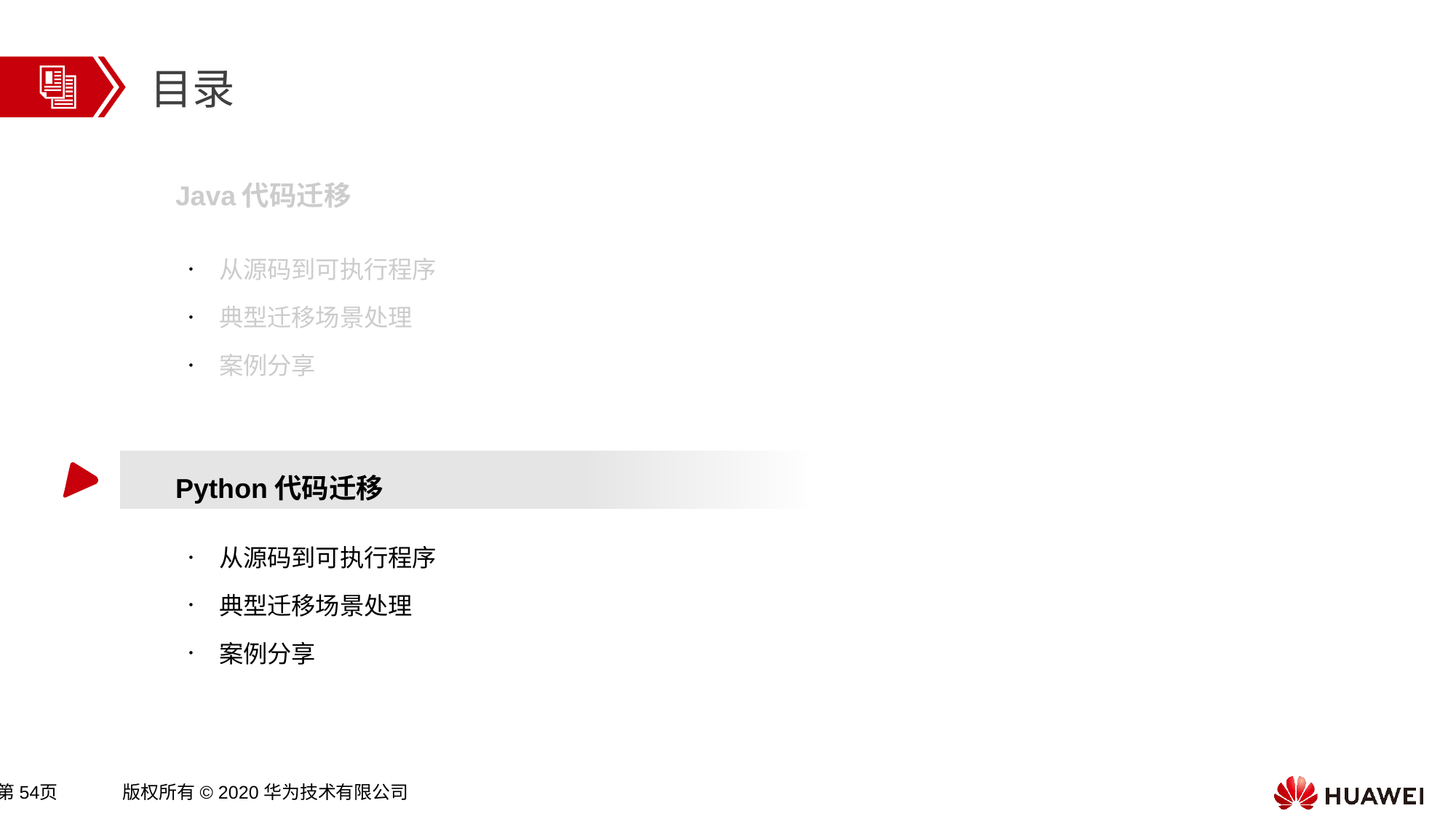

目录

Java代码迁移
从源码到可执行程序
典型迁移场景处理
案例分享

Python代码迁移

从源码到可执行程序
典型迁移场景处理
案例分享